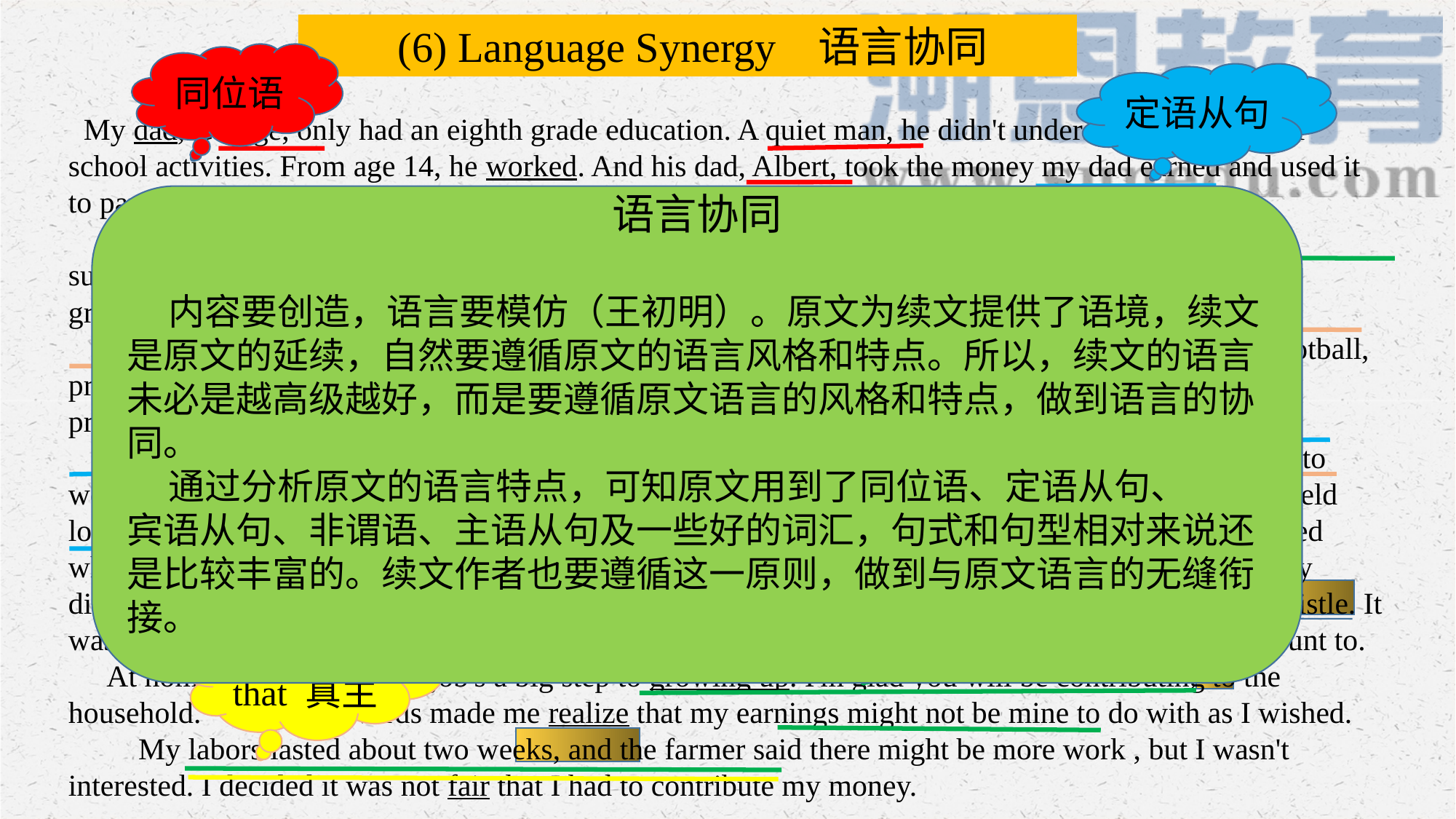

(6) Language Synergy   语言协同
同位语
定语从句
  My dad, George, only had an eighth grade education. A quiet man, he didn't understand my world of school activities. From age 14, he worked. And his dad, Albert, took the money my dad earned and used it to pay family expenses.      I didn't really understand his world either: He was a livestock trucker, and I thought that  I would surpass ( 超过) anything he had accomplished by the time I walked across the stage at high school graduation.     Summers in the mid-70s were spent at home shooting baskets, hitting a baseball, or throwing a football, preparing for my future as a quarterback on a football team. In poor weather, I read about sports or practiced my trombone ( 长号).     The summer before my eighth grade I was one of a group of boys that a neighboring farmer hired to work in his field. He explained our basic task, the tractor fired up and we were off, riding down the field looking for weeds to spray with chemicals. After a short way, the farmer stopped and pointed at a weed which we missed. Then we began again. This happened over and over, but we soon learned to identify different grasses like cockleburs, lamb's-quarters, foxtails, and the king of weeds, the pretty purple thistle. It was tiring work , but I looked forward to the pay, even though I wasn't sure how much it would amount to.     At home, my dad said, "A job's a big step to growing up. I'm glad you will be contributing to the household. " My dad's words made me realize that my earnings might not be mine to do with as I wished.     My labors lasted about two weeks, and the farmer said there might be more work , but I wasn't interested. I decided it was not fair that I had to contribute my money.
语言协同

    内容要创造，语言要模仿（王初明）。原文为续文提供了语境，续文是原文的延续，自然要遵循原文的语言风格和特点。所以，续文的语言未必是越高级越好，而是要遵循原文语言的风格和特点，做到语言的协同。
    通过分析原文的语言特点，可知原文用到了同位语、定语从句、
宾语从句、非谓语、主语从句及一些好的词汇，句式和句型相对来说还是比较丰富的。续文作者也要遵循这一原则，做到与原文语言的无缝衔接。

非谓语

本篇用到的高频词
宾语从句

it 形主
that 真主